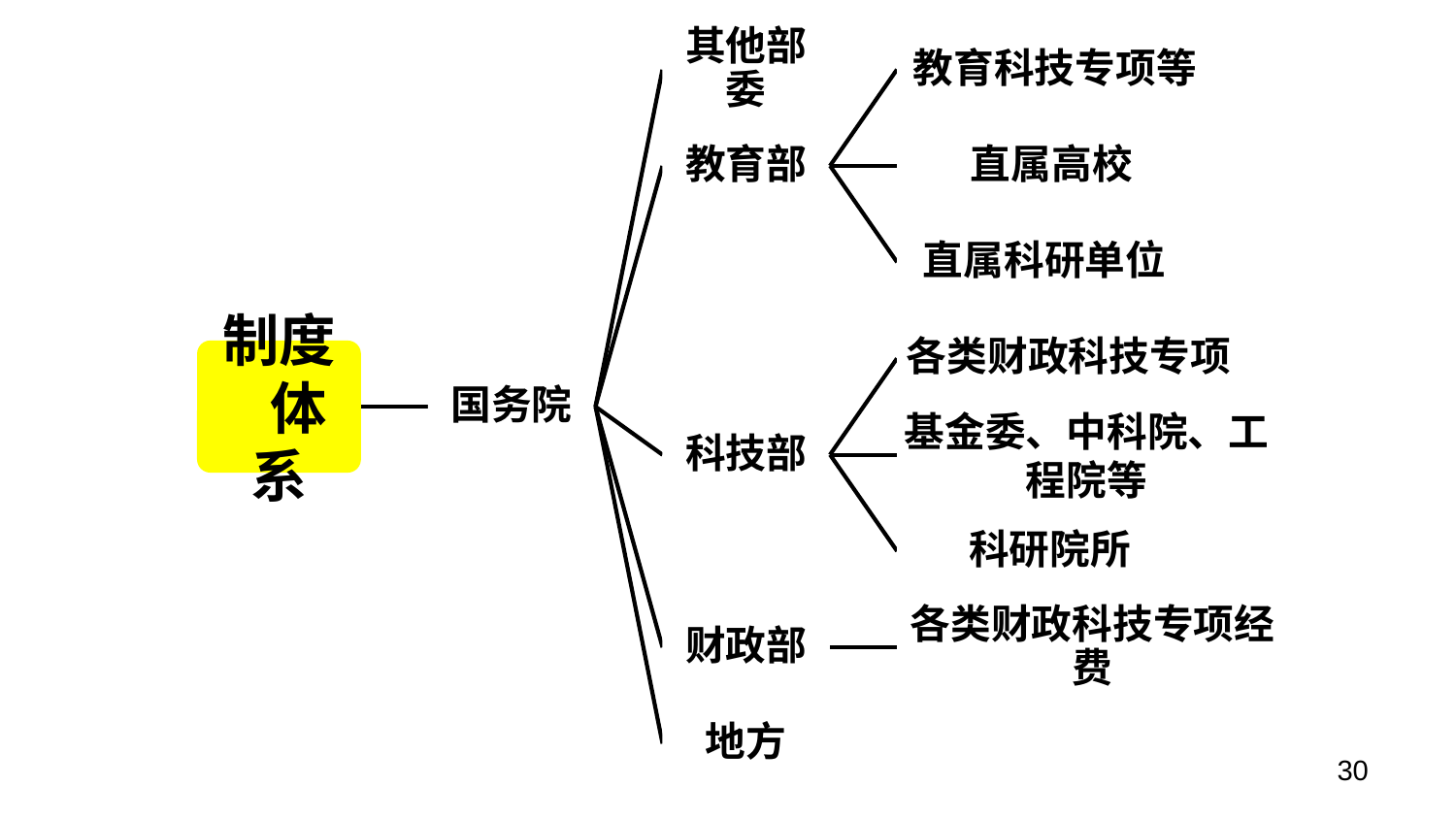

制度
  体系

国务院

其他部委

教育部

教育科技专项等

直属高校

直属科研单位

科技部

各类财政科技专项

基金委、中科院、工程院等

科研院所

财政部

各类财政科技专项经费

地方

30